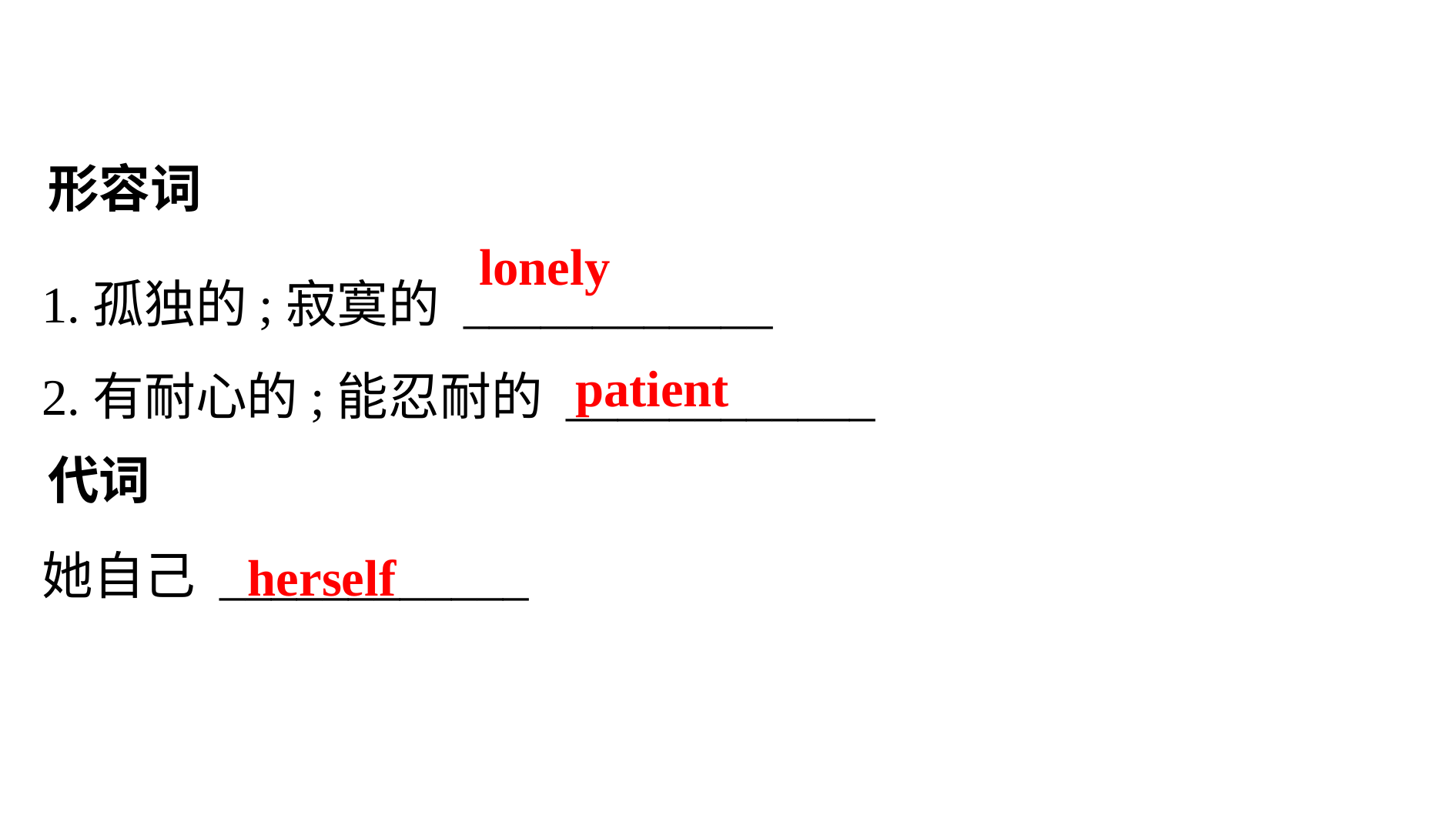

形容词
1.孤独的;寂寞的 ____________
2.有耐心的;能忍耐的 ____________
 lonely
patient
代词
她自己 ____________
herself